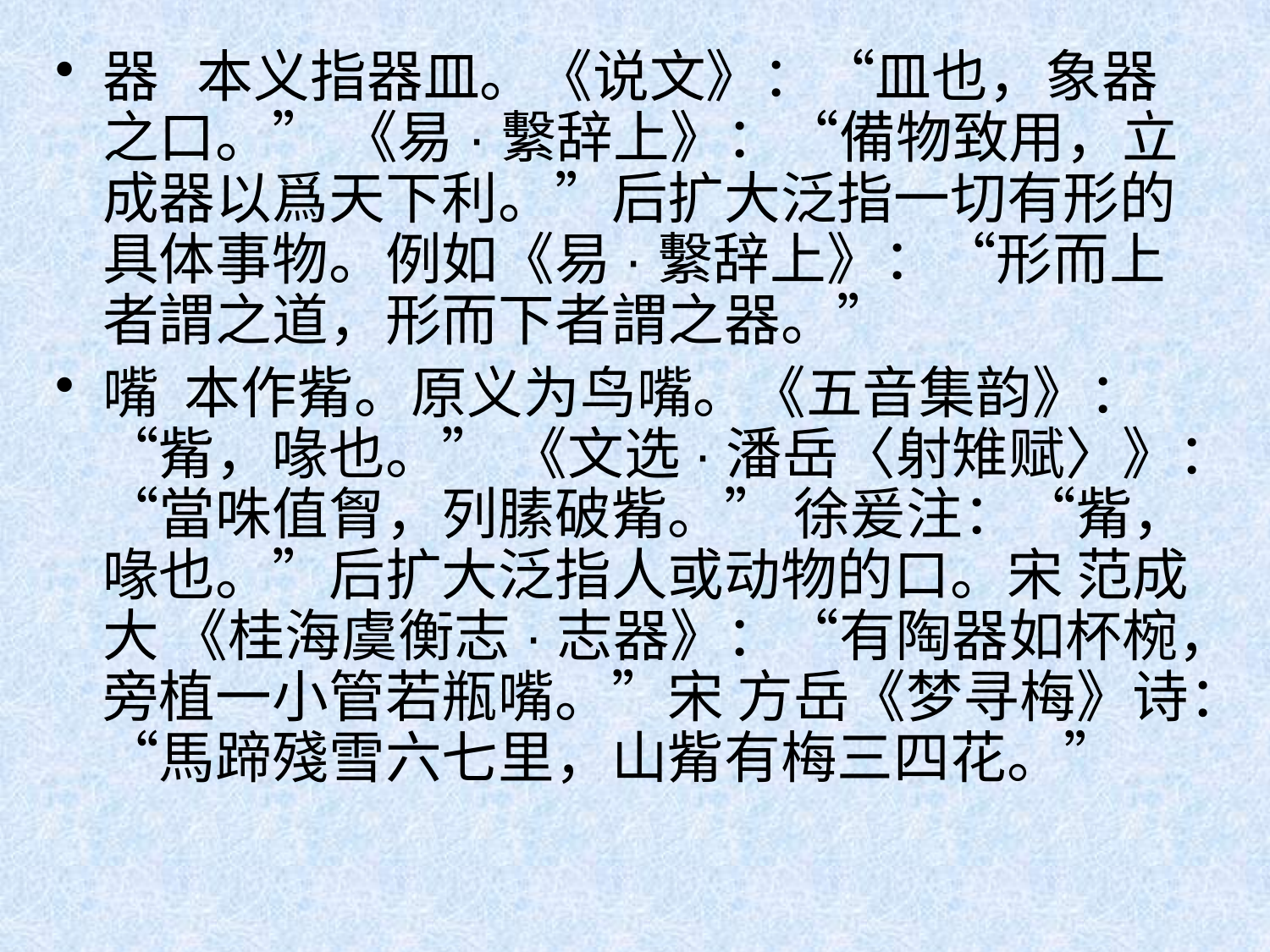

器   本义指器皿。《说文》：“皿也，象器之口。” 《易·繫辞上》：“備物致用，立成器以爲天下利。”后扩大泛指一切有形的具体事物。例如《易·繫辞上》：“形而上者謂之道，形而下者謂之器。”
嘴  本作觜。原义为鸟嘴。《五音集韵》：“觜，喙也。” 《文选·潘岳〈射雉赋〉》：“當咮值胷，列膆破觜。” 徐爰注：“觜，喙也。”后扩大泛指人或动物的口。宋 范成大 《桂海虞衡志·志器》：“有陶器如杯椀，旁植一小管若瓶嘴。”宋 方岳《梦寻梅》诗：“馬蹄殘雪六七里，山觜有梅三四花。”